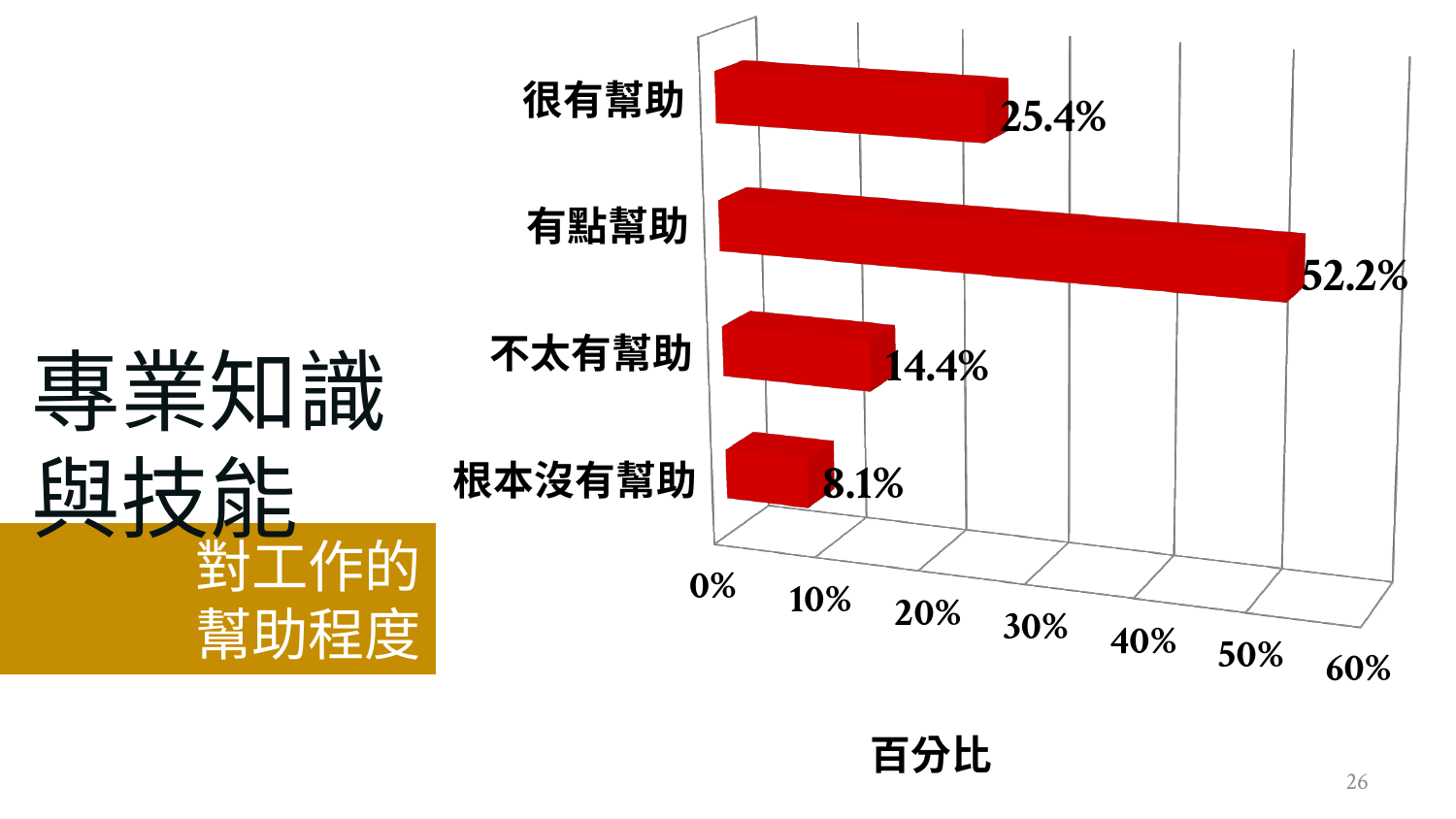

[unsupported chart]

專業知識
與技能
 對工作的
 幫助程度
26